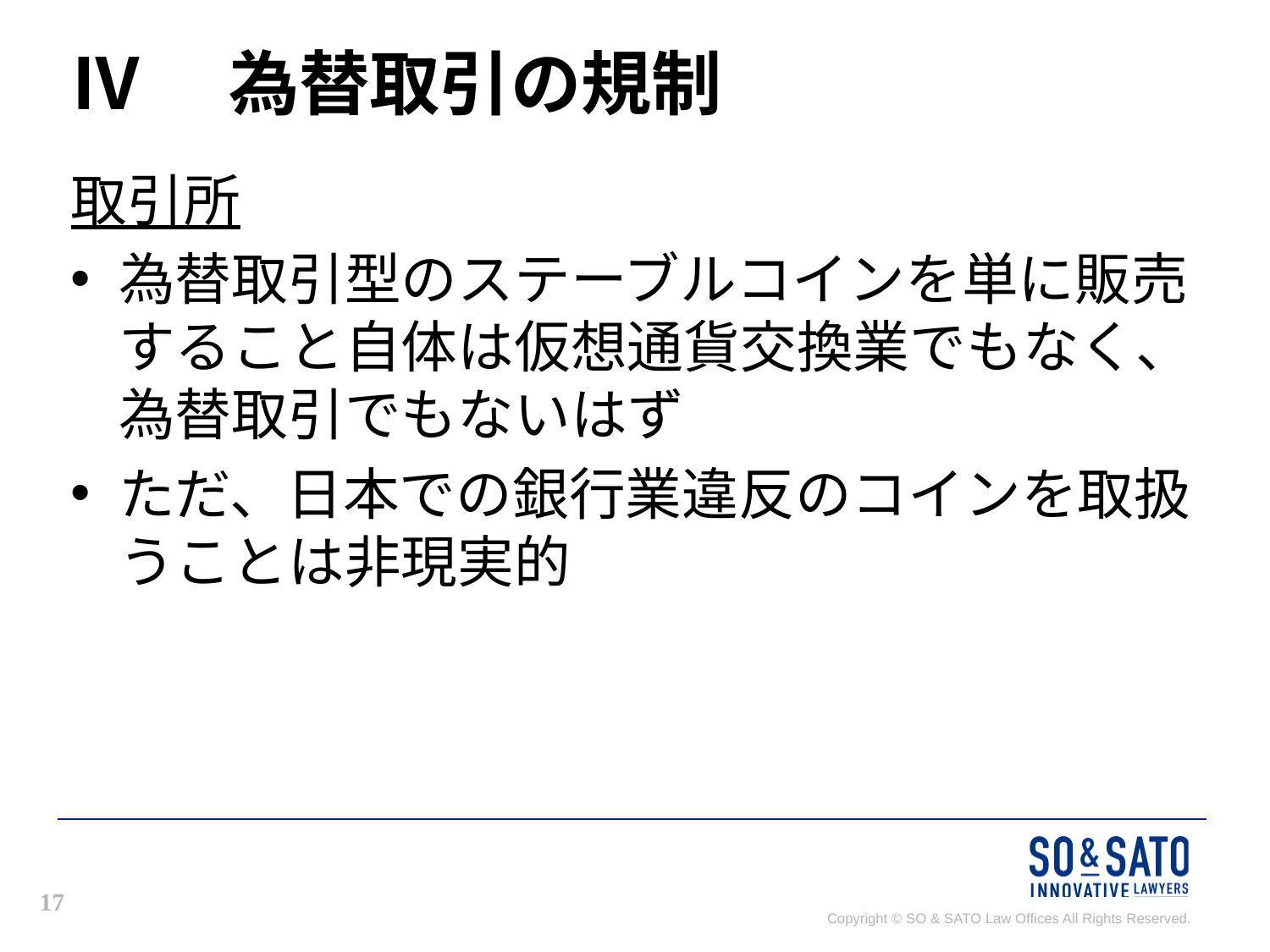

# Ⅳ　為替取引の規制
取引所
為替取引型のステーブルコインを単に販売すること自体は仮想通貨交換業でもなく、為替取引でもないはず
ただ、日本での銀行業違反のコインを取扱うことは非現実的

17